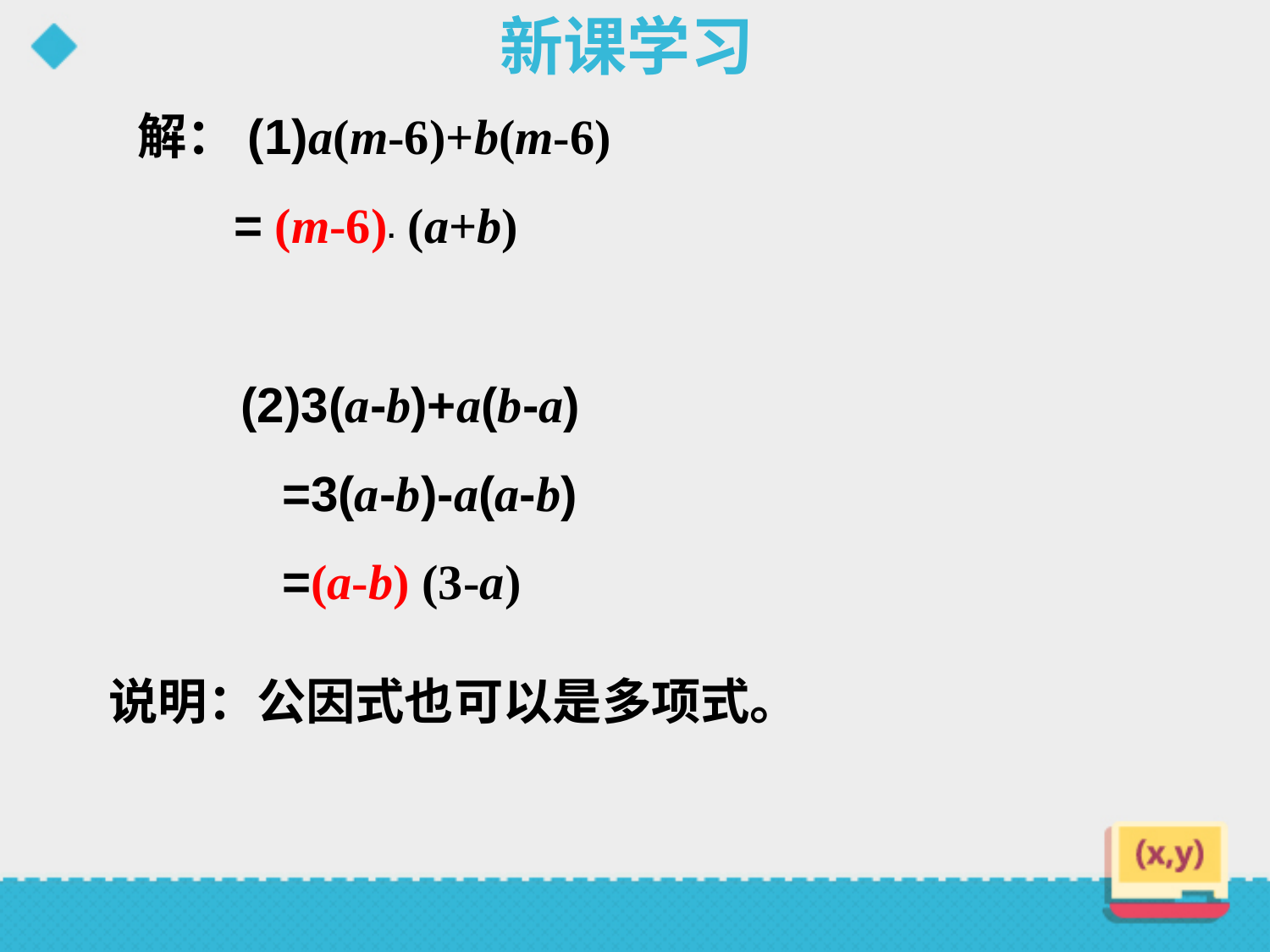

新课学习
解：(1)a(m-6)+b(m-6)
       = (m-6). (a+b)
(2)3(a-b)+a(b-a)
   =3(a-b)-a(a-b)
   =(a-b) (3-a)
    说明：公因式也可以是多项式。